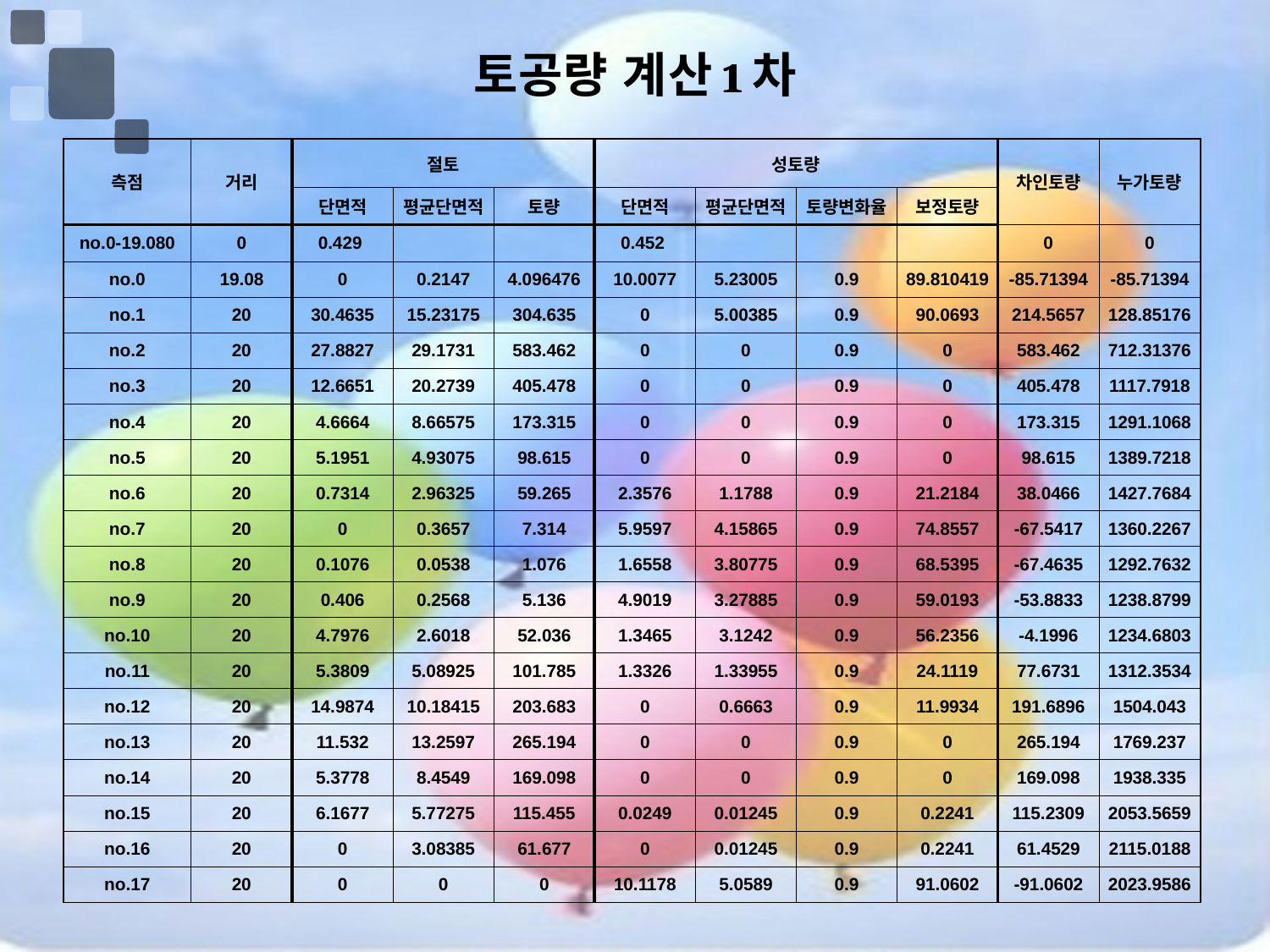

# 토공량 계산1차
| 측점 | 거리 | 절토 |  |  | 성토량 |  |  |  | 차인토량 | 누가토량 |
| --- | --- | --- | --- | --- | --- | --- | --- | --- | --- | --- |
|  |  | 단면적 | 평균단면적 | 토량 | 단면적 | 평균단면적 | 토량변화율 | 보정토량 |  |  |
| no.0-19.080 | 0 | 0.429 |  |  | 0.452 |  |  |  | 0 | 0 |
| no.0 | 19.08 | 0 | 0.2147 | 4.096476 | 10.0077 | 5.23005 | 0.9 | 89.810419 | -85.71394 | -85.71394 |
| no.1 | 20 | 30.4635 | 15.23175 | 304.635 | 0 | 5.00385 | 0.9 | 90.0693 | 214.5657 | 128.85176 |
| no.2 | 20 | 27.8827 | 29.1731 | 583.462 | 0 | 0 | 0.9 | 0 | 583.462 | 712.31376 |
| no.3 | 20 | 12.6651 | 20.2739 | 405.478 | 0 | 0 | 0.9 | 0 | 405.478 | 1117.7918 |
| no.4 | 20 | 4.6664 | 8.66575 | 173.315 | 0 | 0 | 0.9 | 0 | 173.315 | 1291.1068 |
| no.5 | 20 | 5.1951 | 4.93075 | 98.615 | 0 | 0 | 0.9 | 0 | 98.615 | 1389.7218 |
| no.6 | 20 | 0.7314 | 2.96325 | 59.265 | 2.3576 | 1.1788 | 0.9 | 21.2184 | 38.0466 | 1427.7684 |
| no.7 | 20 | 0 | 0.3657 | 7.314 | 5.9597 | 4.15865 | 0.9 | 74.8557 | -67.5417 | 1360.2267 |
| no.8 | 20 | 0.1076 | 0.0538 | 1.076 | 1.6558 | 3.80775 | 0.9 | 68.5395 | -67.4635 | 1292.7632 |
| no.9 | 20 | 0.406 | 0.2568 | 5.136 | 4.9019 | 3.27885 | 0.9 | 59.0193 | -53.8833 | 1238.8799 |
| no.10 | 20 | 4.7976 | 2.6018 | 52.036 | 1.3465 | 3.1242 | 0.9 | 56.2356 | -4.1996 | 1234.6803 |
| no.11 | 20 | 5.3809 | 5.08925 | 101.785 | 1.3326 | 1.33955 | 0.9 | 24.1119 | 77.6731 | 1312.3534 |
| no.12 | 20 | 14.9874 | 10.18415 | 203.683 | 0 | 0.6663 | 0.9 | 11.9934 | 191.6896 | 1504.043 |
| no.13 | 20 | 11.532 | 13.2597 | 265.194 | 0 | 0 | 0.9 | 0 | 265.194 | 1769.237 |
| no.14 | 20 | 5.3778 | 8.4549 | 169.098 | 0 | 0 | 0.9 | 0 | 169.098 | 1938.335 |
| no.15 | 20 | 6.1677 | 5.77275 | 115.455 | 0.0249 | 0.01245 | 0.9 | 0.2241 | 115.2309 | 2053.5659 |
| no.16 | 20 | 0 | 3.08385 | 61.677 | 0 | 0.01245 | 0.9 | 0.2241 | 61.4529 | 2115.0188 |
| no.17 | 20 | 0 | 0 | 0 | 10.1178 | 5.0589 | 0.9 | 91.0602 | -91.0602 | 2023.9586 |